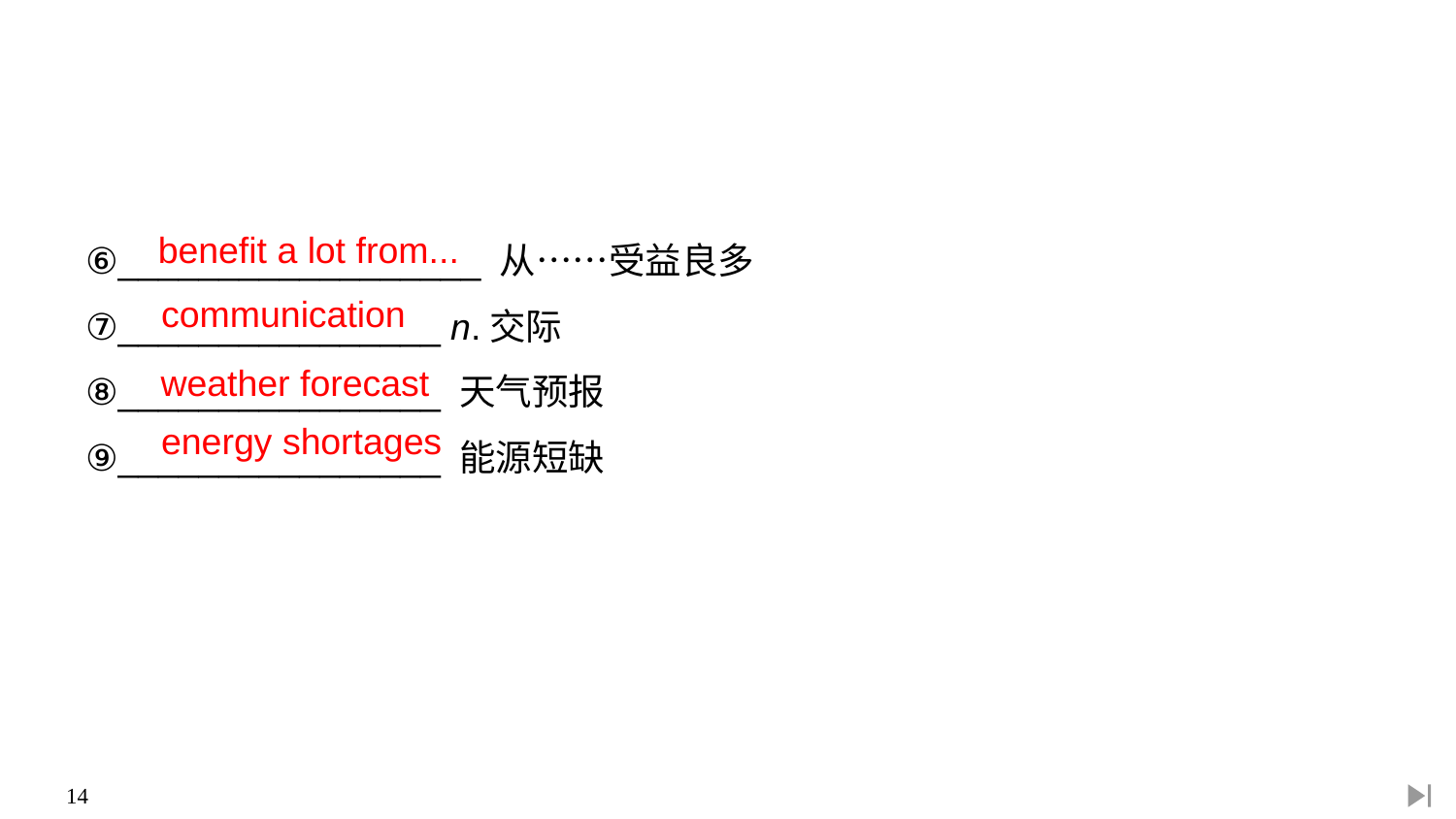

⑥__________________ 从……受益良多
⑦________________ n.交际
⑧________________ 天气预报
⑨________________ 能源短缺
benefit a lot from...
communication
weather forecast
energy shortages